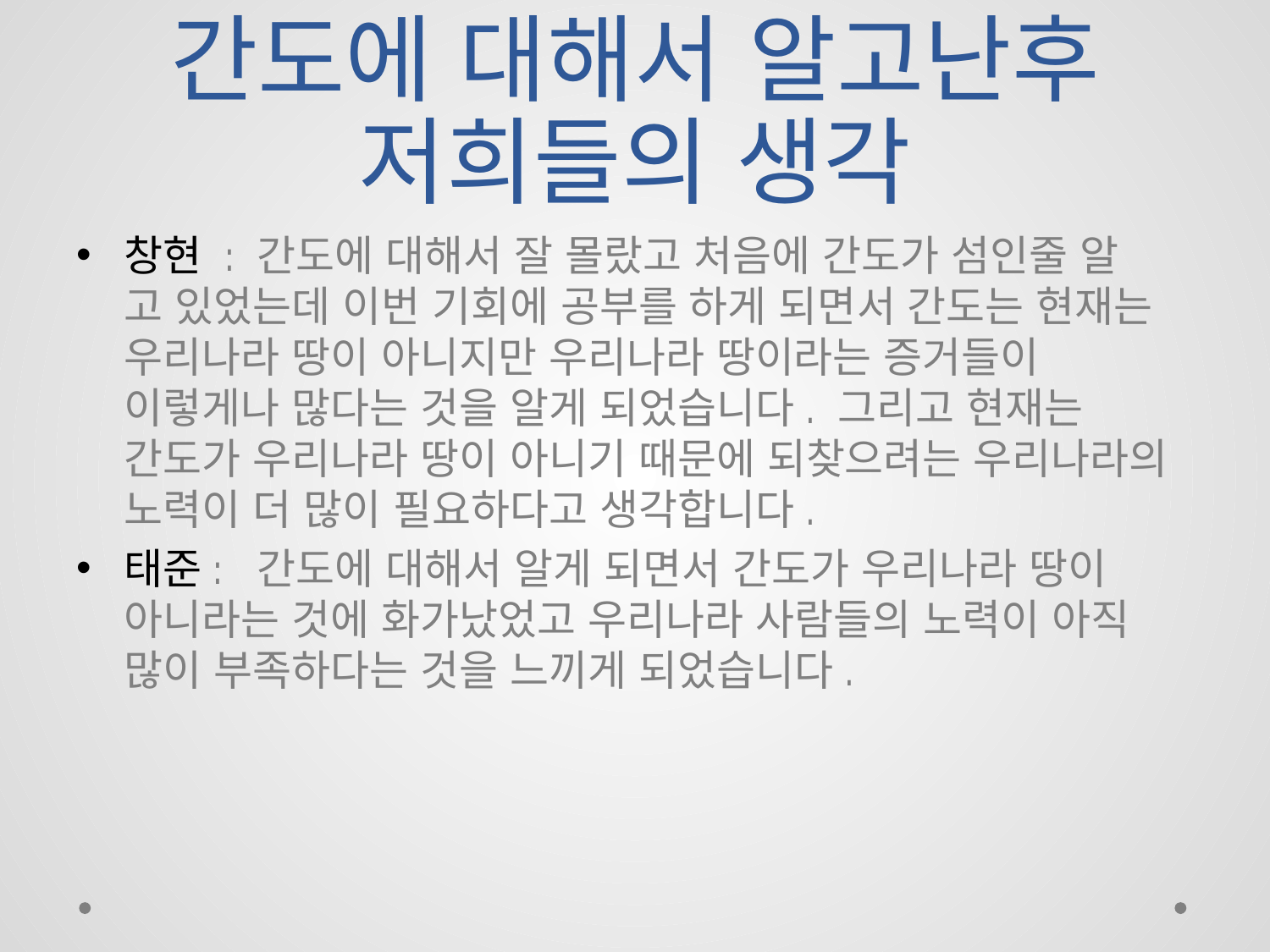

# 간도에 대해서 알고난후 저희들의 생각
창현 : 간도에 대해서 잘 몰랐고 처음에 간도가 섬인줄 알     고 있었는데 이번 기회에 공부를 하게 되면서 간도는 현재는 우리나라 땅이 아니지만 우리나라 땅이라는 증거들이 이렇게나 많다는 것을 알게 되었습니다. 그리고 현재는 간도가 우리나라 땅이 아니기 때문에 되찾으려는 우리나라의 노력이 더 많이 필요하다고 생각합니다.
태준:  간도에 대해서 알게 되면서 간도가 우리나라 땅이 아니라는 것에 화가났었고 우리나라 사람들의 노력이 아직 많이 부족하다는 것을 느끼게 되었습니다.